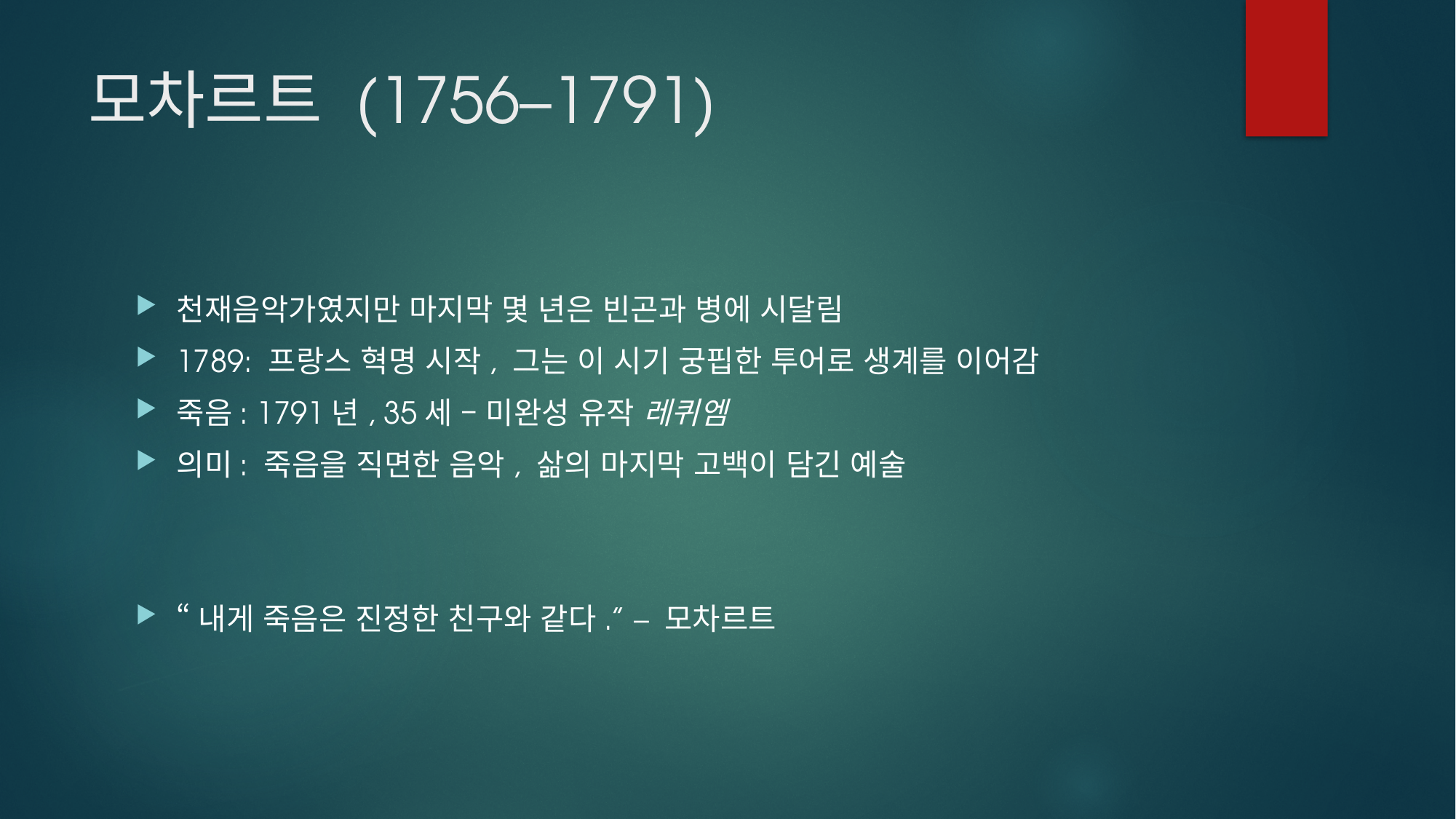

# 모차르트 (1756–1791)
천재음악가였지만 마지막 몇 년은 빈곤과 병에 시달림
1789: 프랑스 혁명 시작, 그는 이 시기 궁핍한 투어로 생계를 이어감
죽음: 1791년, 35세 – 미완성 유작 레퀴엠
의미: 죽음을 직면한 음악, 삶의 마지막 고백이 담긴 예술

“내게 죽음은 진정한 친구와 같다.” – 모차르트